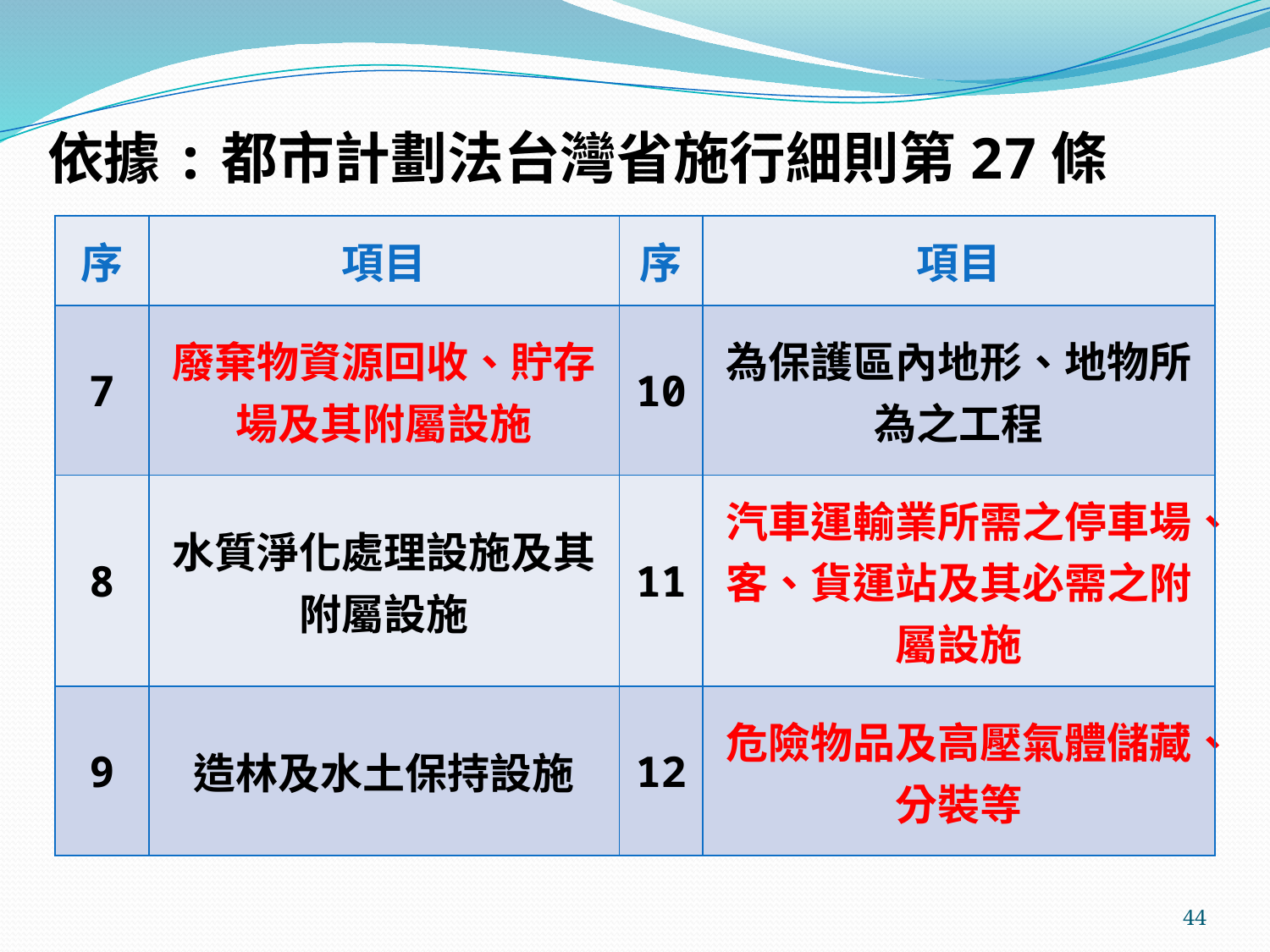

依據:都市計劃法台灣省施行細則第27條

| 序 | 項目 | 序 | 項目 |
| --- | --- | --- | --- |
| 7 | 廢棄物資源回收、貯存場及其附屬設施 | 10 | 為保護區內地形、地物所為之工程 |
| 8 | 水質淨化處理設施及其附屬設施 | 11 | 汽車運輸業所需之停車場、客、貨運站及其必需之附屬設施 |
| 9 | 造林及水土保持設施 | 12 | 危險物品及高壓氣體儲藏、分裝等 |
44